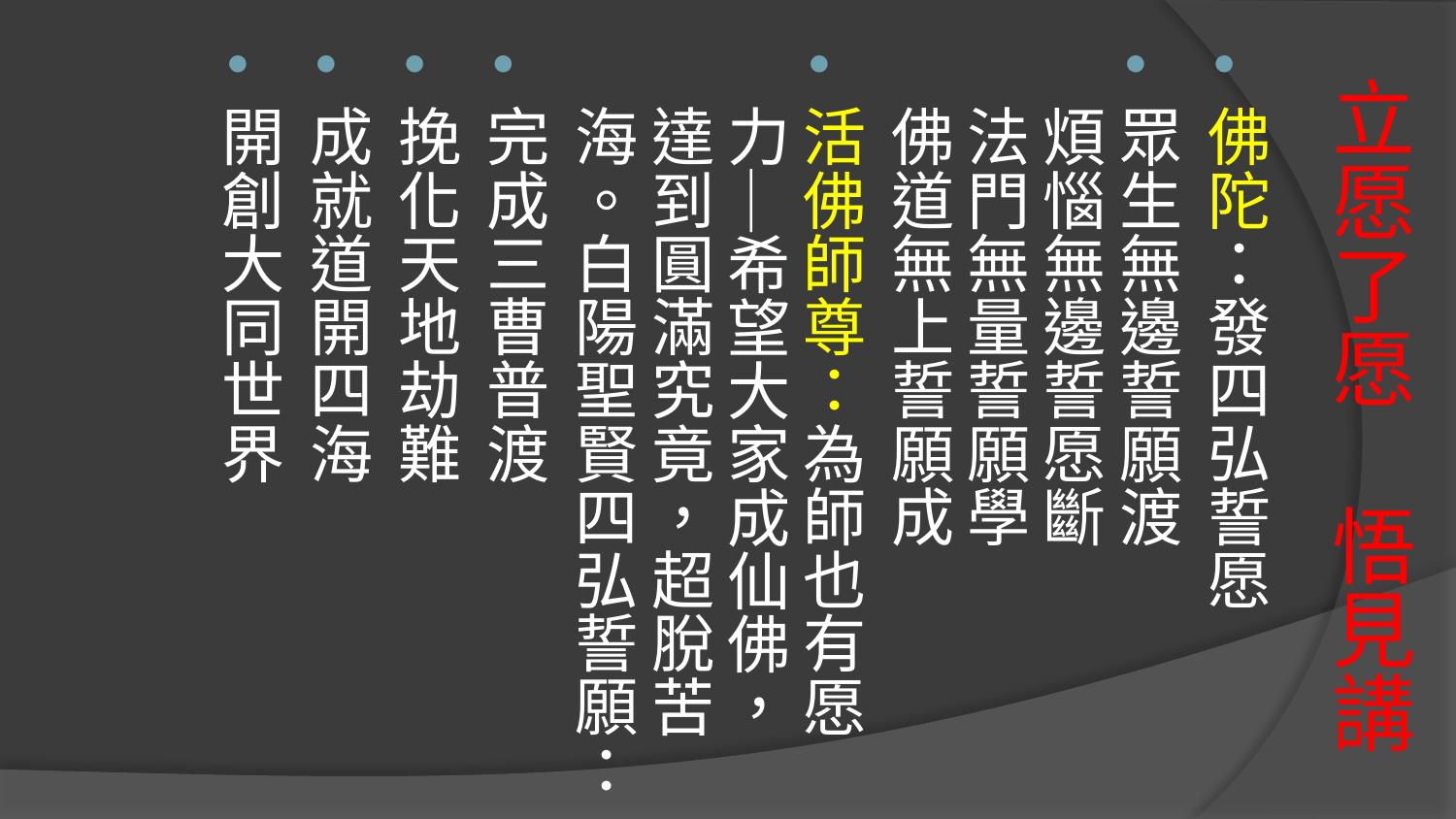

佛陀：發四弘誓愿
眾生無邊誓願渡               煩惱無邊誓愿斷              法門無量誓願學               佛道無上誓願成
活佛師尊：為師也有愿力─希望大家成仙佛，達到圓滿究竟，超脫苦海。白陽聖賢四弘誓願：
完成三曹普渡
挽化天地劫難
成就道開四海
開創大同世界

# 立愿了愿     悟見講